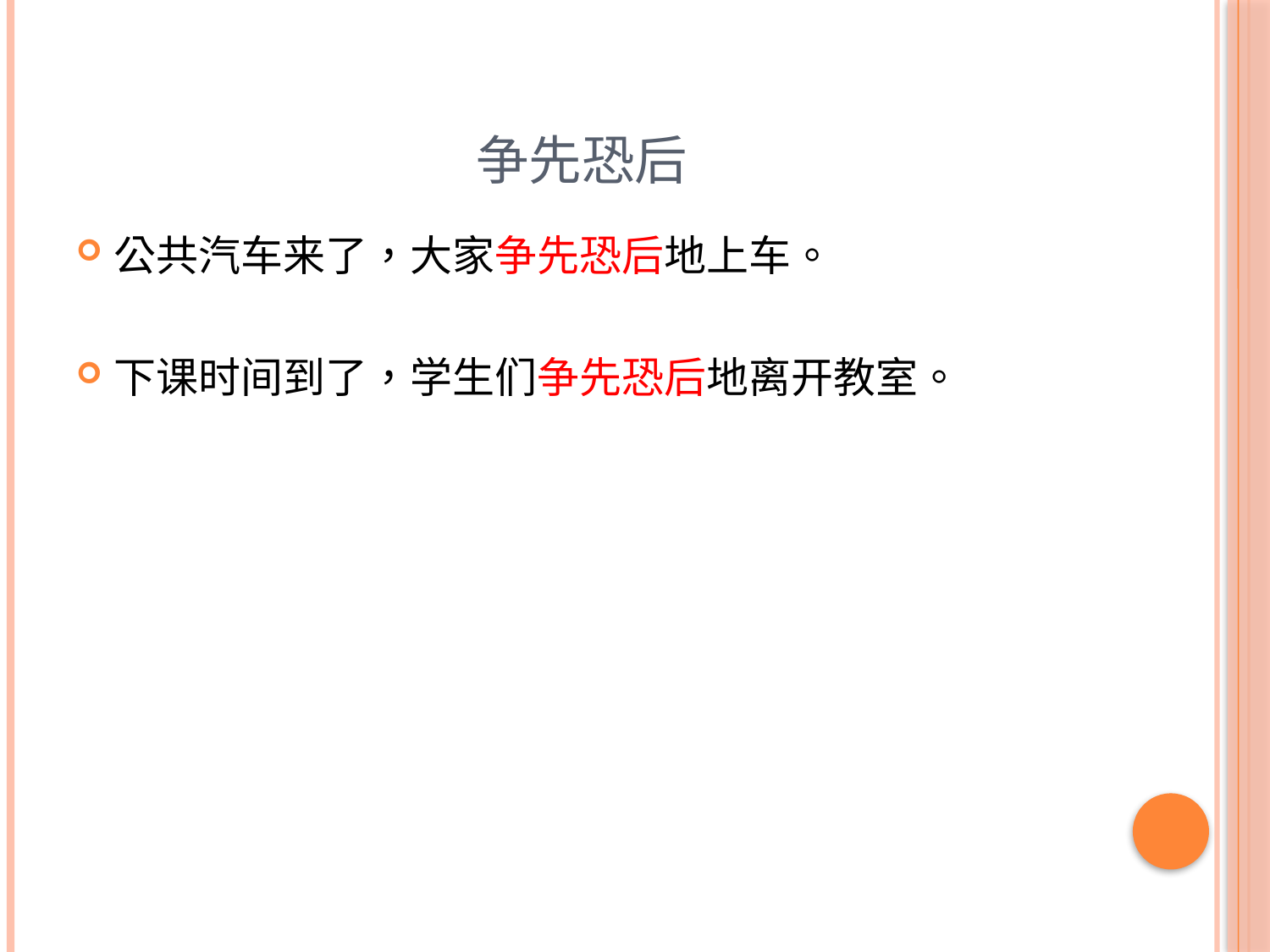

# 争先恐后
公共汽车来了，大家争先恐后地上车。

下课时间到了，学生们争先恐后地离开教室。